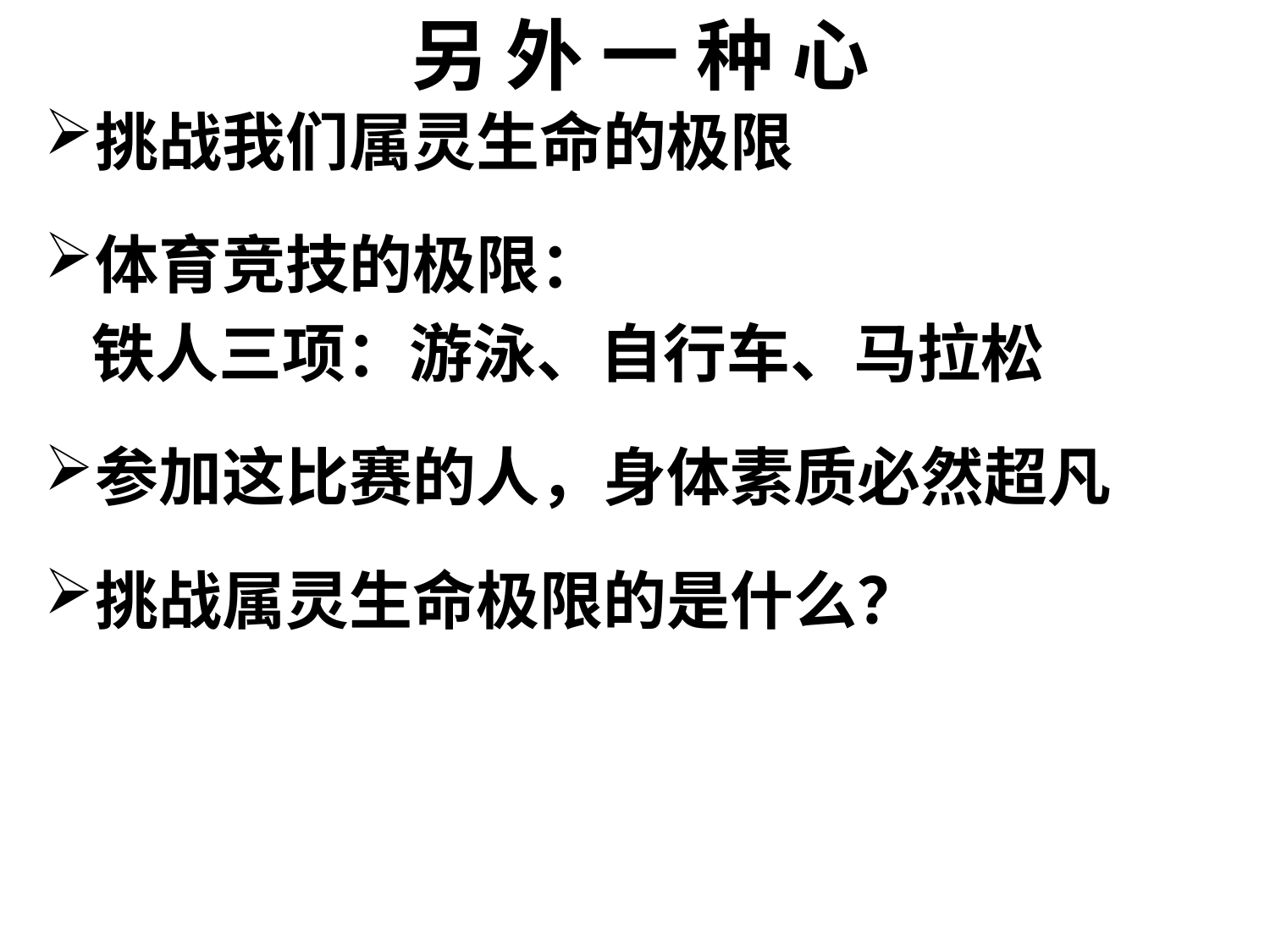

# 另 外 一 种 心
挑战我们属灵生命的极限

体育竞技的极限：
	铁人三项：游泳、自行车、马拉松

参加这比赛的人，身体素质必然超凡

挑战属灵生命极限的是什么？